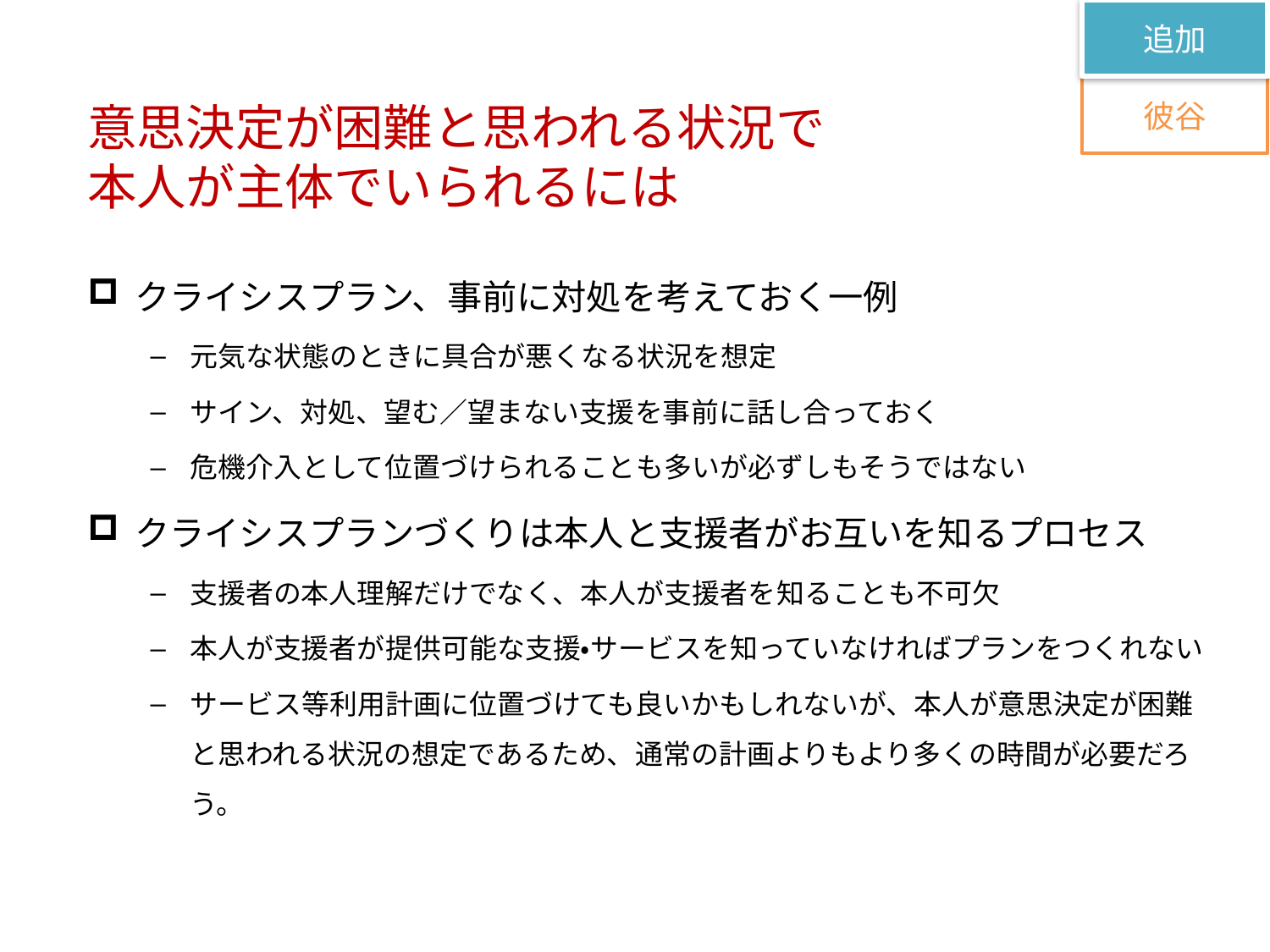

追加
# 意思決定が困難と思われる状況で 本人が主体でいられるには
彼谷
クライシスプラン、事前に対処を考えておく一例
元気な状態のときに具合が悪くなる状況を想定
サイン、対処、望む／望まない支援を事前に話し合っておく
危機介入として位置づけられることも多いが必ずしもそうではない
クライシスプランづくりは本人と支援者がお互いを知るプロセス
支援者の本人理解だけでなく、本人が支援者を知ることも不可欠
本人が支援者が提供可能な支援・サービスを知っていなければプランをつくれない
サービス等利用計画に位置づけても良いかもしれないが、本人が意思決定が困難と思われる状況の想定であるため、通常の計画よりもより多くの時間が必要だろう。